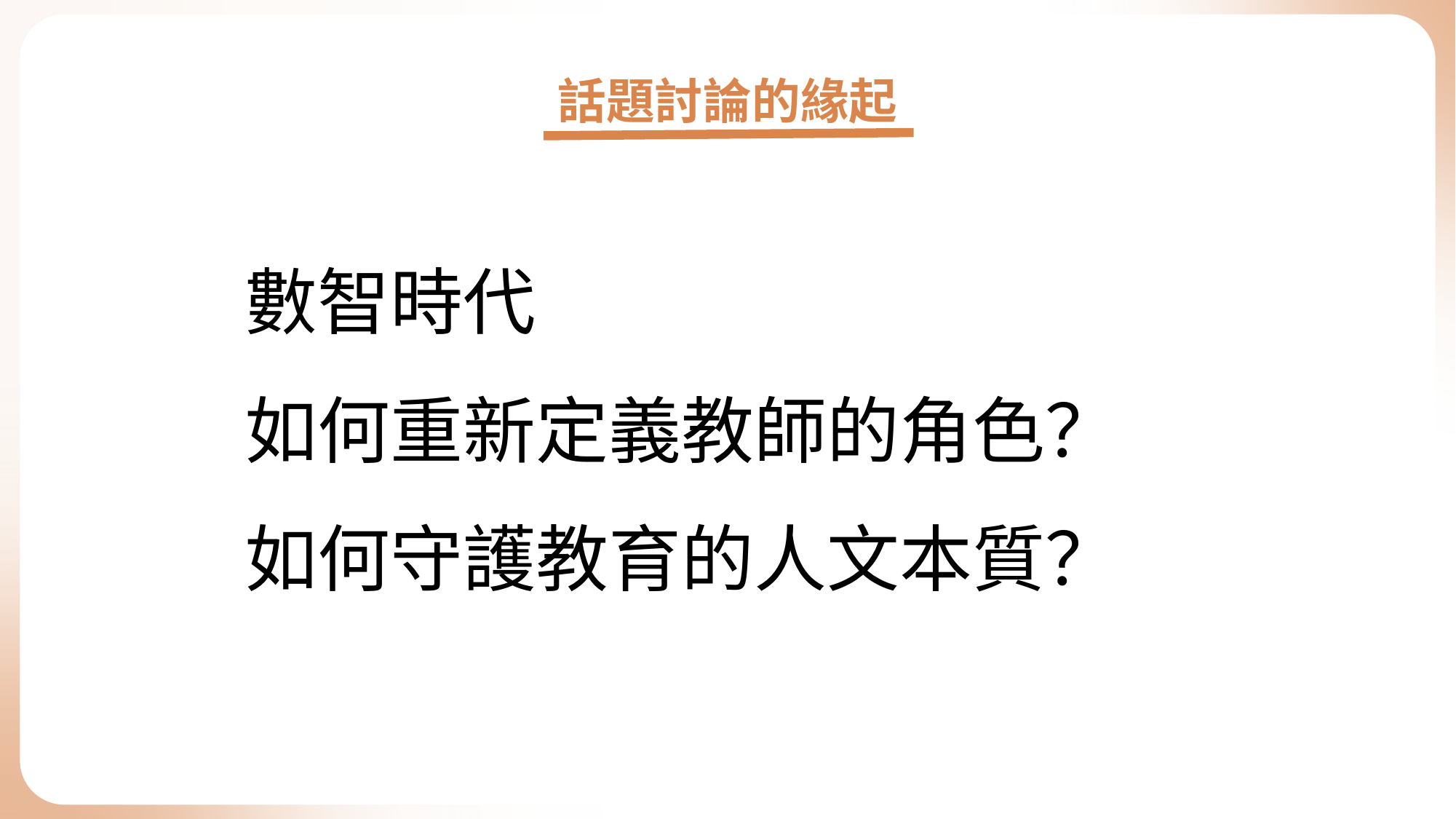

# 話題討論的緣起
數智時代
如何重新定義教師的角色？
如何守護教育的人文本質？